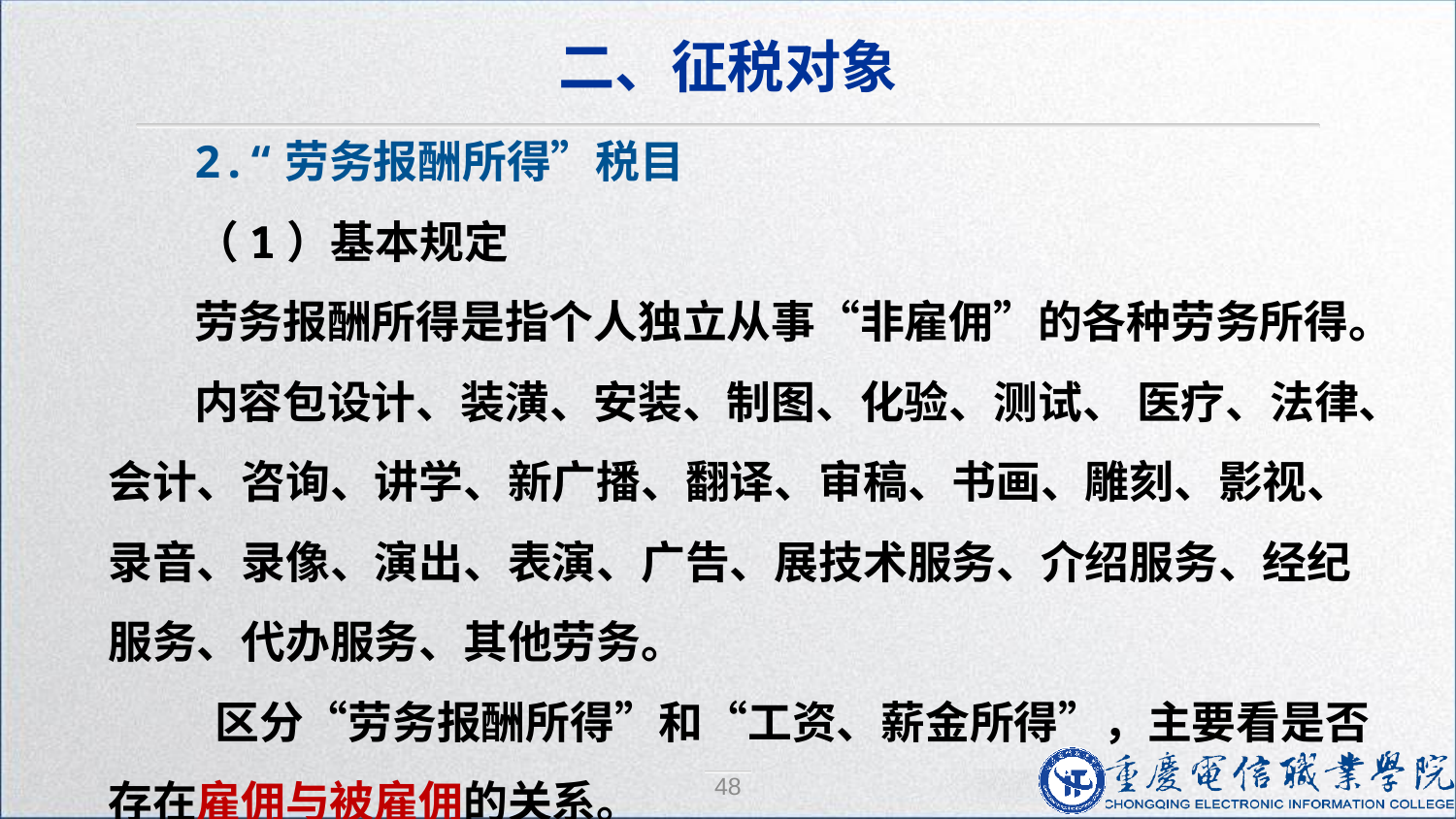

二、征税对象
2.“劳务报酬所得”税目
（1）基本规定
劳务报酬所得是指个人独立从事“非雇佣”的各种劳务所得。
内容包设计、装潢、安装、制图、化验、测试、 医疗、法律、会计、咨询、讲学、新广播、翻译、审稿、书画、雕刻、影视、录音、录像、演出、表演、广告、展技术服务、介绍服务、经纪服务、代办服务、其他劳务。
 区分“劳务报酬所得”和“工资、薪金所得”，主要看是否存在雇佣与被雇佣的关系。

48